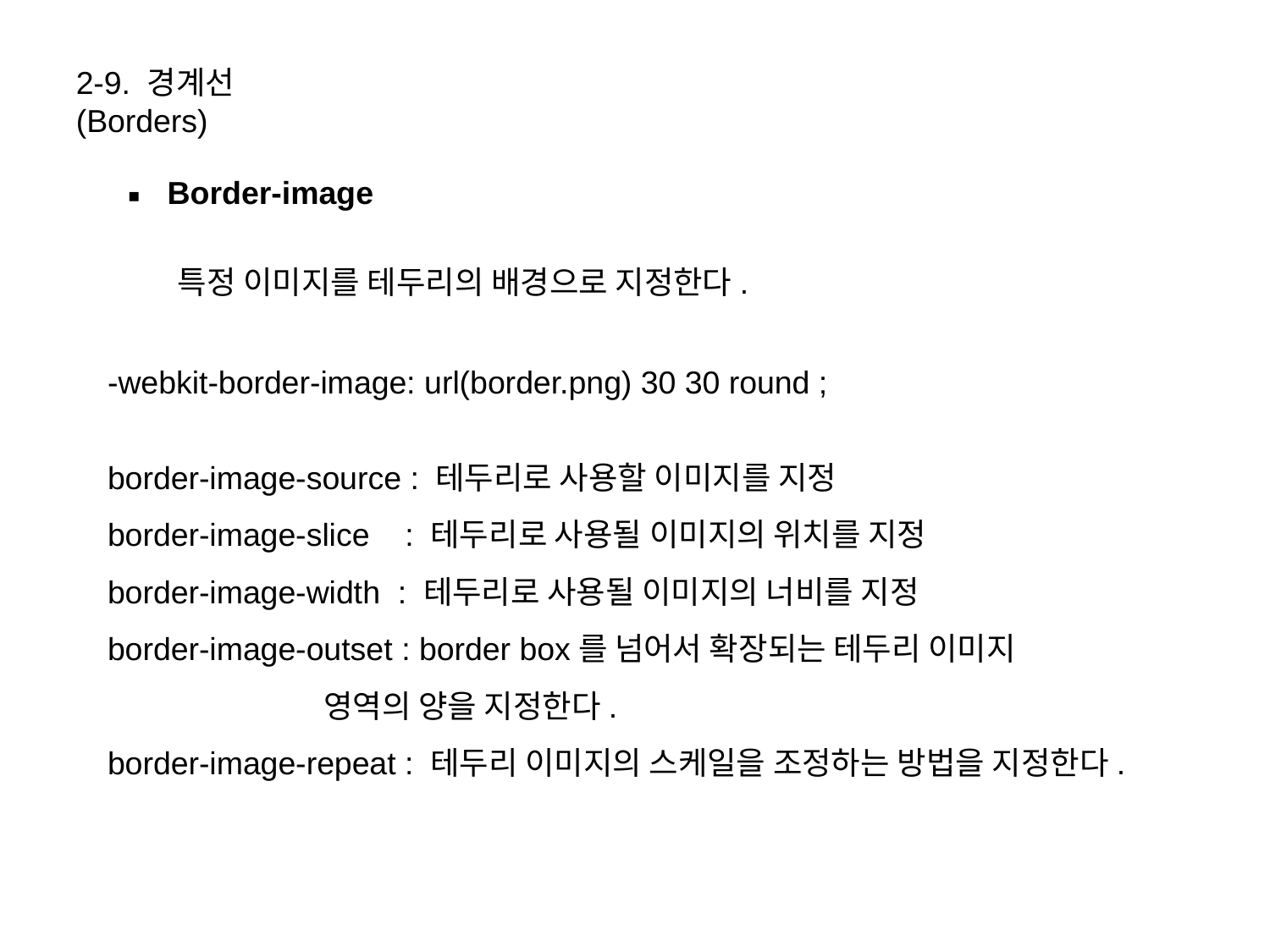

2-9. 경계선(Borders)
Border-image
특정 이미지를 테두리의 배경으로 지정한다.
-webkit-border-image: url(border.png) 30 30 round ;

border-image-source : 테두리로 사용할 이미지를 지정
border-image-slice    : 테두리로 사용될 이미지의 위치를 지정
border-image-width  : 테두리로 사용될 이미지의 너비를 지정
border-image-outset : border box를 넘어서 확장되는 테두리 이미지
                             영역의 양을 지정한다.
border-image-repeat : 테두리 이미지의 스케일을 조정하는 방법을 지정한다.